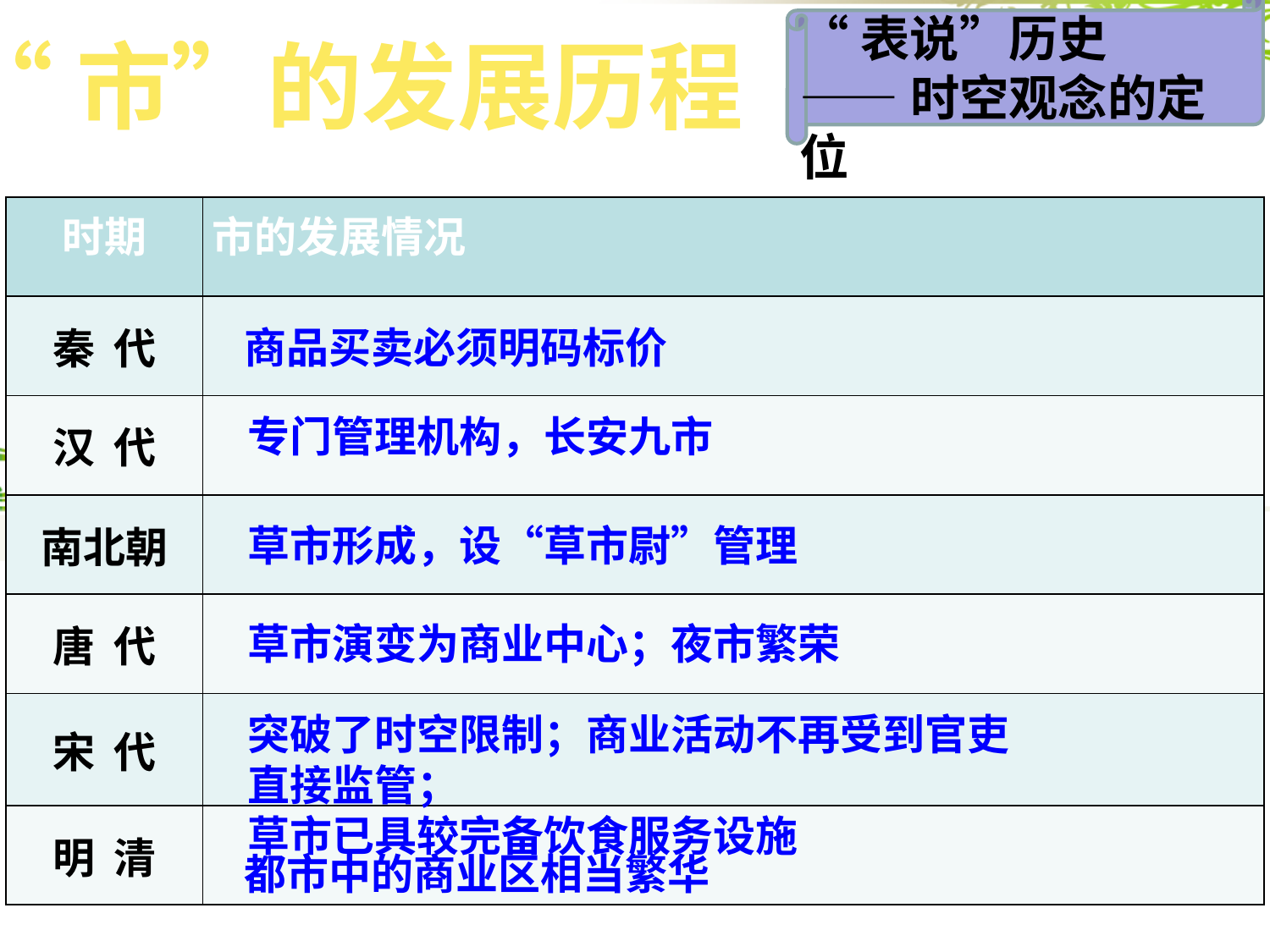

“表说”历史
——时空观念的定位
“市”的发展历程
| 时期 | 市的发展情况 |
| --- | --- |
| 秦 代 |  |
| 汉 代 |  |
| 南北朝 |  |
| 唐 代 |  |
| 宋 代 |  |
| 明 清 |  |
商品买卖必须明码标价
专门管理机构，长安九市
草市形成，设“草市尉”管理
草市演变为商业中心；夜市繁荣
突破了时空限制；商业活动不再受到官吏直接监管；
草市已具较完备饮食服务设施
都市中的商业区相当繁华